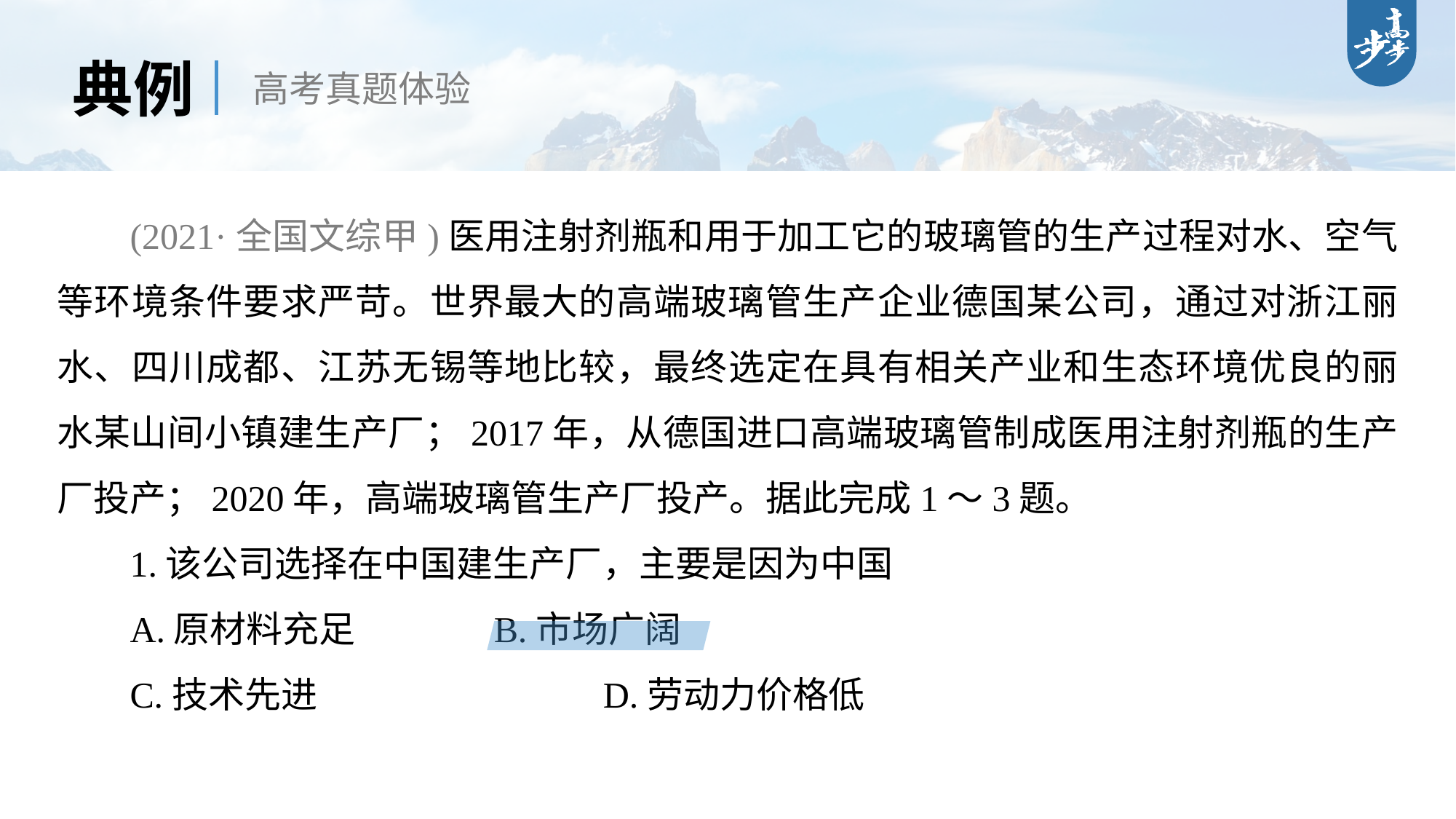

典例
高考真题体验
(2021·全国文综甲)医用注射剂瓶和用于加工它的玻璃管的生产过程对水、空气等环境条件要求严苛。世界最大的高端玻璃管生产企业德国某公司，通过对浙江丽水、四川成都、江苏无锡等地比较，最终选定在具有相关产业和生态环境优良的丽水某山间小镇建生产厂；2017年，从德国进口高端玻璃管制成医用注射剂瓶的生产厂投产；2020年，高端玻璃管生产厂投产。据此完成1～3题。
1.该公司选择在中国建生产厂，主要是因为中国
A.原材料充足  		B.市场广阔
C.技术先进  			D.劳动力价格低